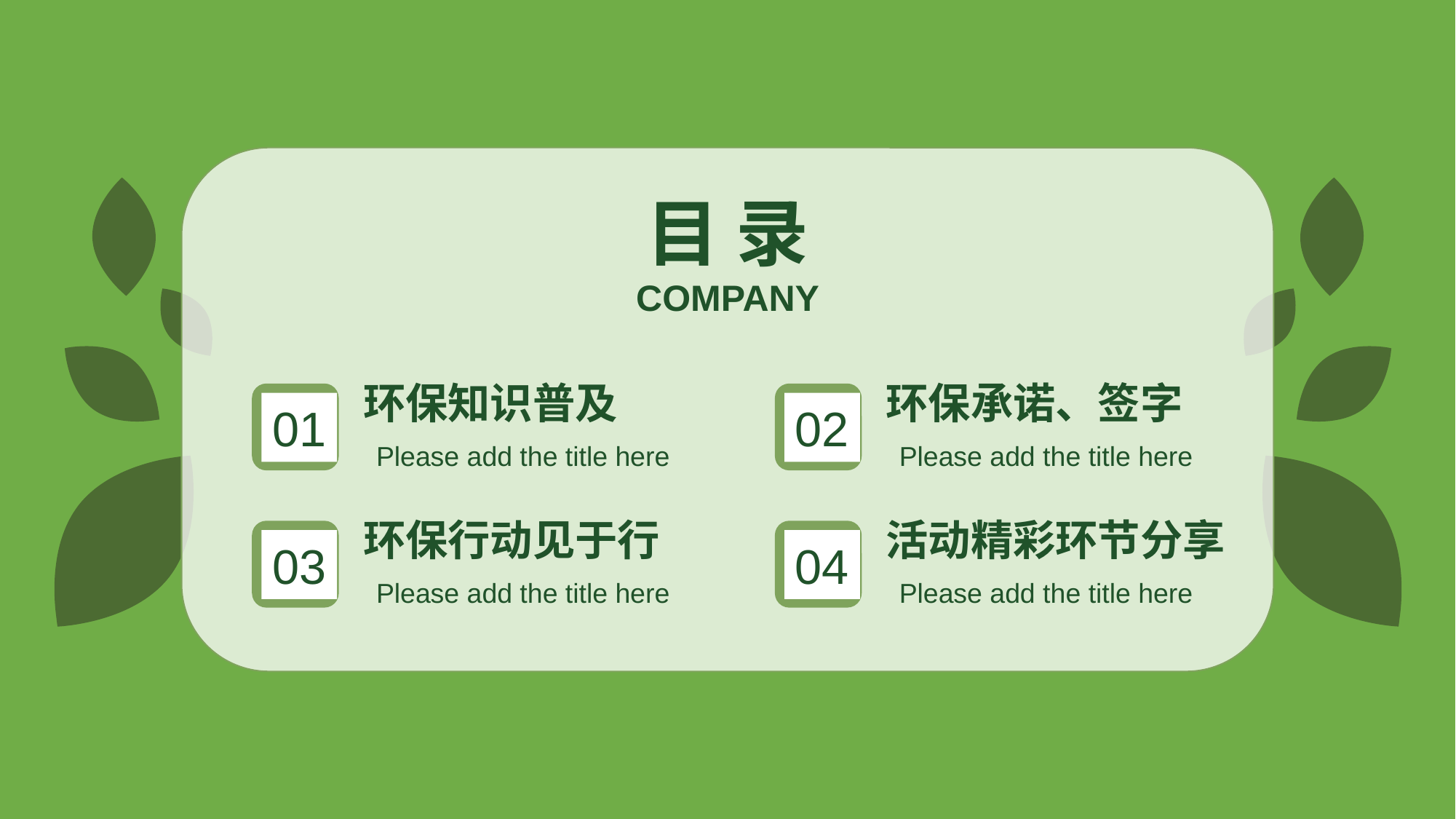

目 录
COMPANY

环保知识普及

01
Please add the title here
环保承诺、签字

02
Please add the title here
环保行动见于行

03
Please add the title here
活动精彩环节分享

04
Please add the title here